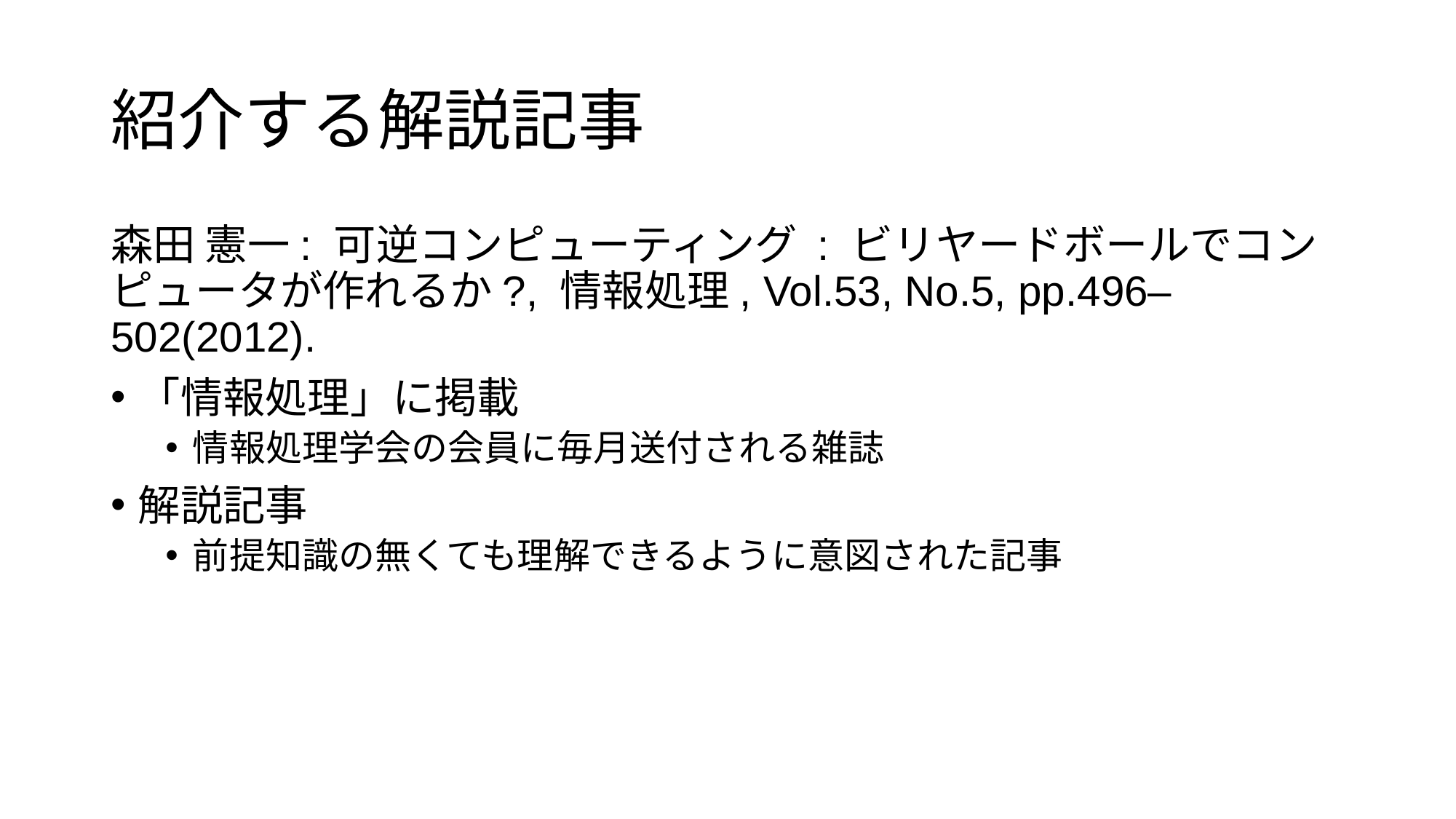

# 紹介する解説記事
森田 憲一: 可逆コンピューティング : ビリヤードボールでコンピュータが作れるか?, 情報処理, Vol.53, No.5, pp.496–502(2012).
「情報処理」に掲載
情報処理学会の会員に毎月送付される雑誌
解説記事
前提知識の無くても理解できるように意図された記事